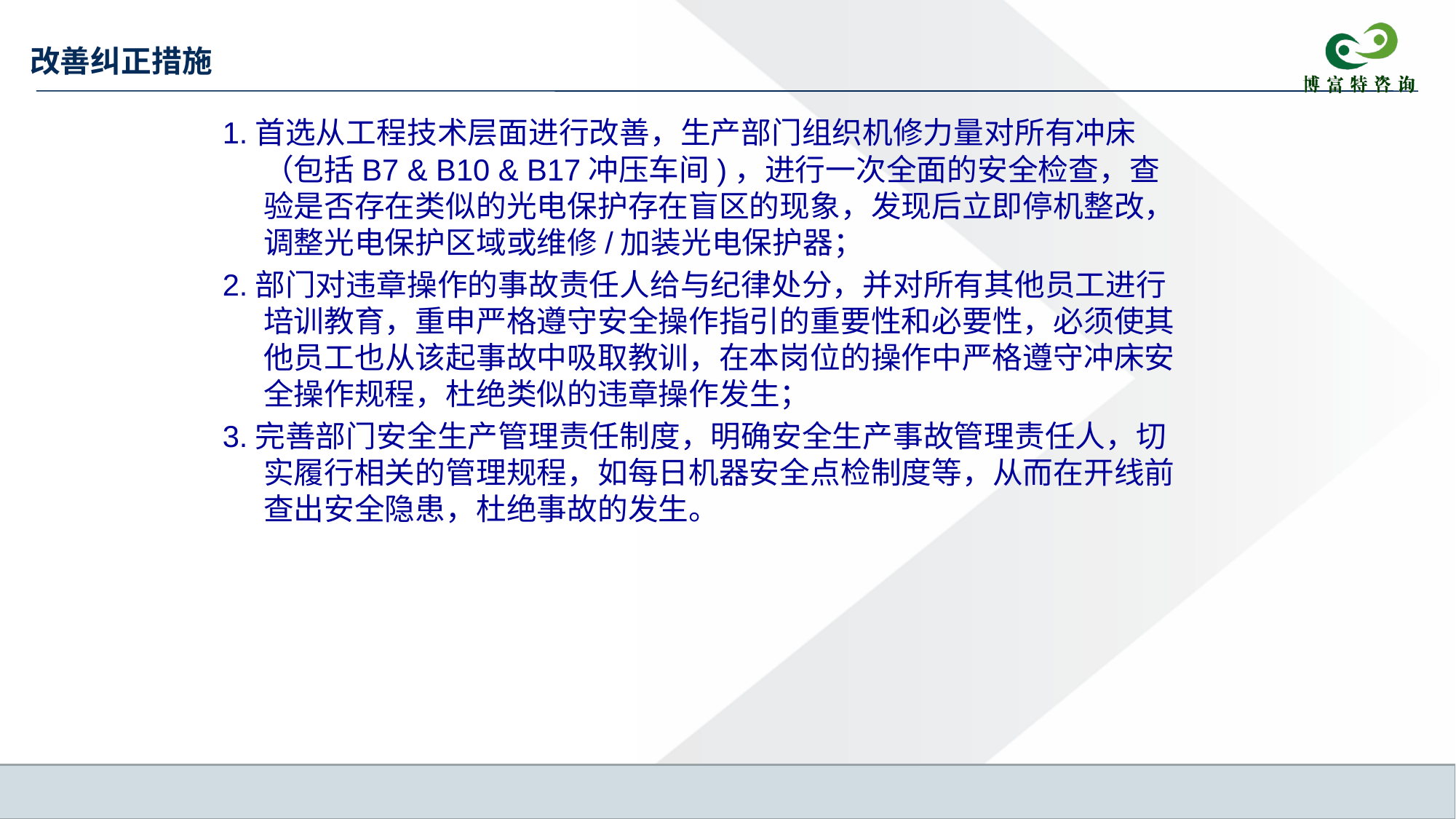

# 改善纠正措施
1.首选从工程技术层面进行改善，生产部门组织机修力量对所有冲床（包括B7 & B10 & B17冲压车间)，进行一次全面的安全检查，查验是否存在类似的光电保护存在盲区的现象，发现后立即停机整改，调整光电保护区域或维修/加装光电保护器；
2.部门对违章操作的事故责任人给与纪律处分，并对所有其他员工进行培训教育，重申严格遵守安全操作指引的重要性和必要性，必须使其他员工也从该起事故中吸取教训，在本岗位的操作中严格遵守冲床安全操作规程，杜绝类似的违章操作发生；
3.完善部门安全生产管理责任制度，明确安全生产事故管理责任人，切实履行相关的管理规程，如每日机器安全点检制度等，从而在开线前查出安全隐患，杜绝事故的发生。